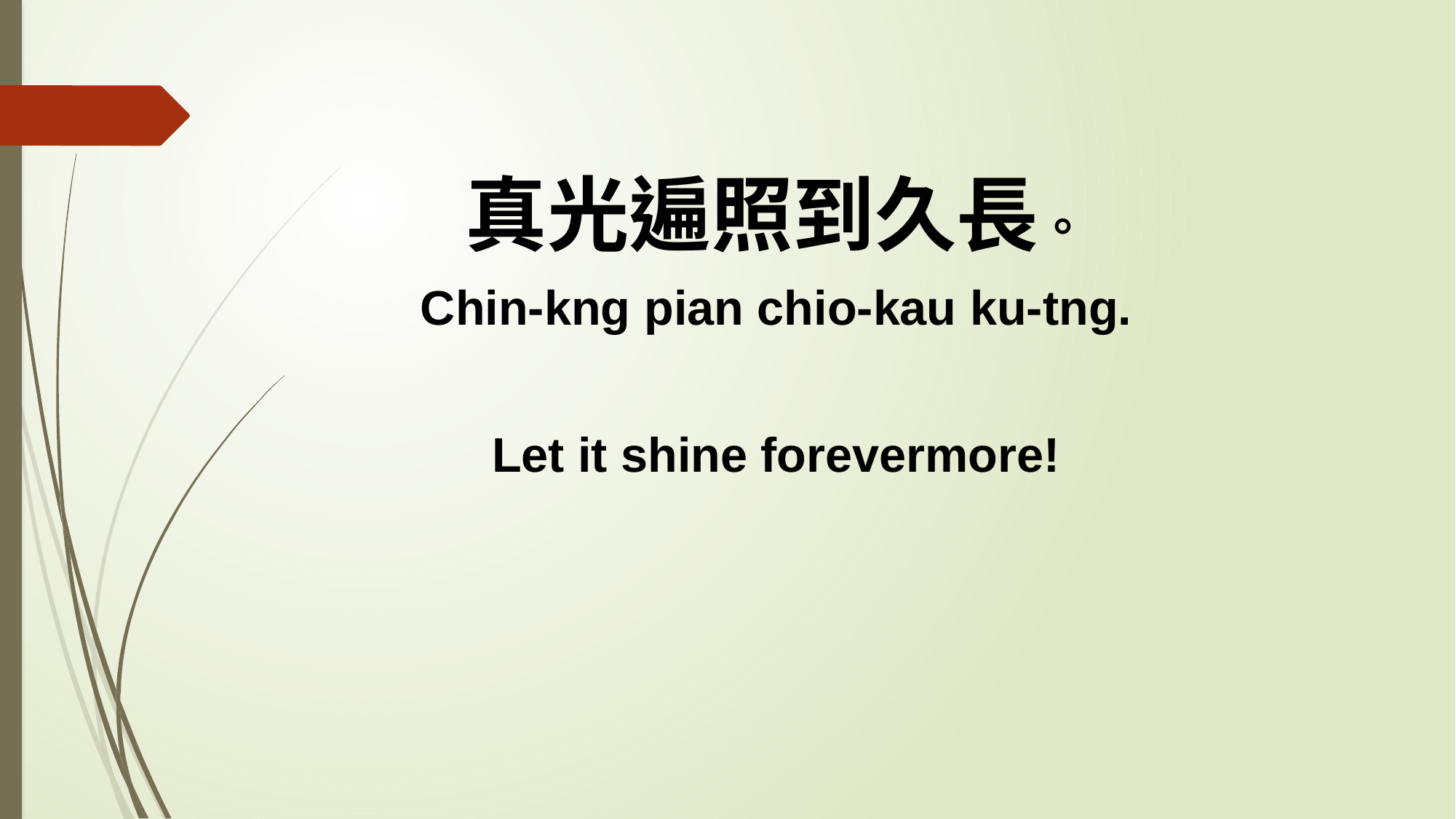

真光遍照到久長。
Chin-kng pian chio-kau ku-tng.

Let it shine forevermore!